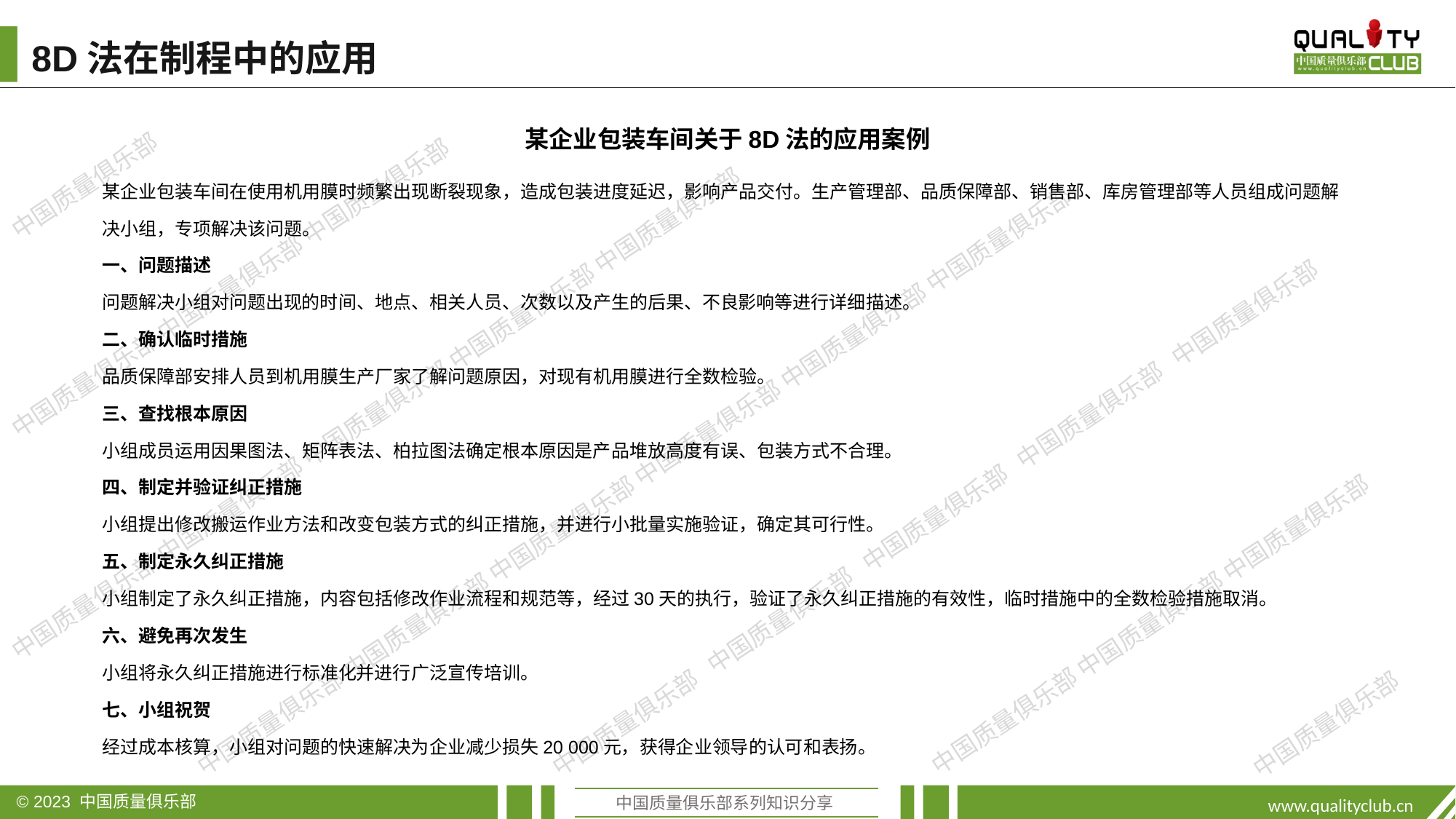

8D法在制程中的应用
某企业包装车间关于8D法的应用案例
某企业包装车间在使用机用膜时频繁出现断裂现象，造成包装进度延迟，影响产品交付。生产管理部、品质保障部、销售部、库房管理部等人员组成问题解决小组，专项解决该问题。
一、问题描述
问题解决小组对问题出现的时间、地点、相关人员、次数以及产生的后果、不良影响等进行详细描述。
二、确认临时措施
品质保障部安排人员到机用膜生产厂家了解问题原因，对现有机用膜进行全数检验。
三、查找根本原因
小组成员运用因果图法、矩阵表法、柏拉图法确定根本原因是产品堆放高度有误、包装方式不合理。
四、制定并验证纠正措施
小组提出修改搬运作业方法和改变包装方式的纠正措施，并进行小批量实施验证，确定其可行性。
五、制定永久纠正措施
小组制定了永久纠正措施，内容包括修改作业流程和规范等，经过30天的执行，验证了永久纠正措施的有效性，临时措施中的全数检验措施取消。
六、避免再次发生
小组将永久纠正措施进行标准化并进行广泛宣传培训。
七、小组祝贺
经过成本核算，小组对问题的快速解决为企业减少损失20 000元，获得企业领导的认可和表扬。